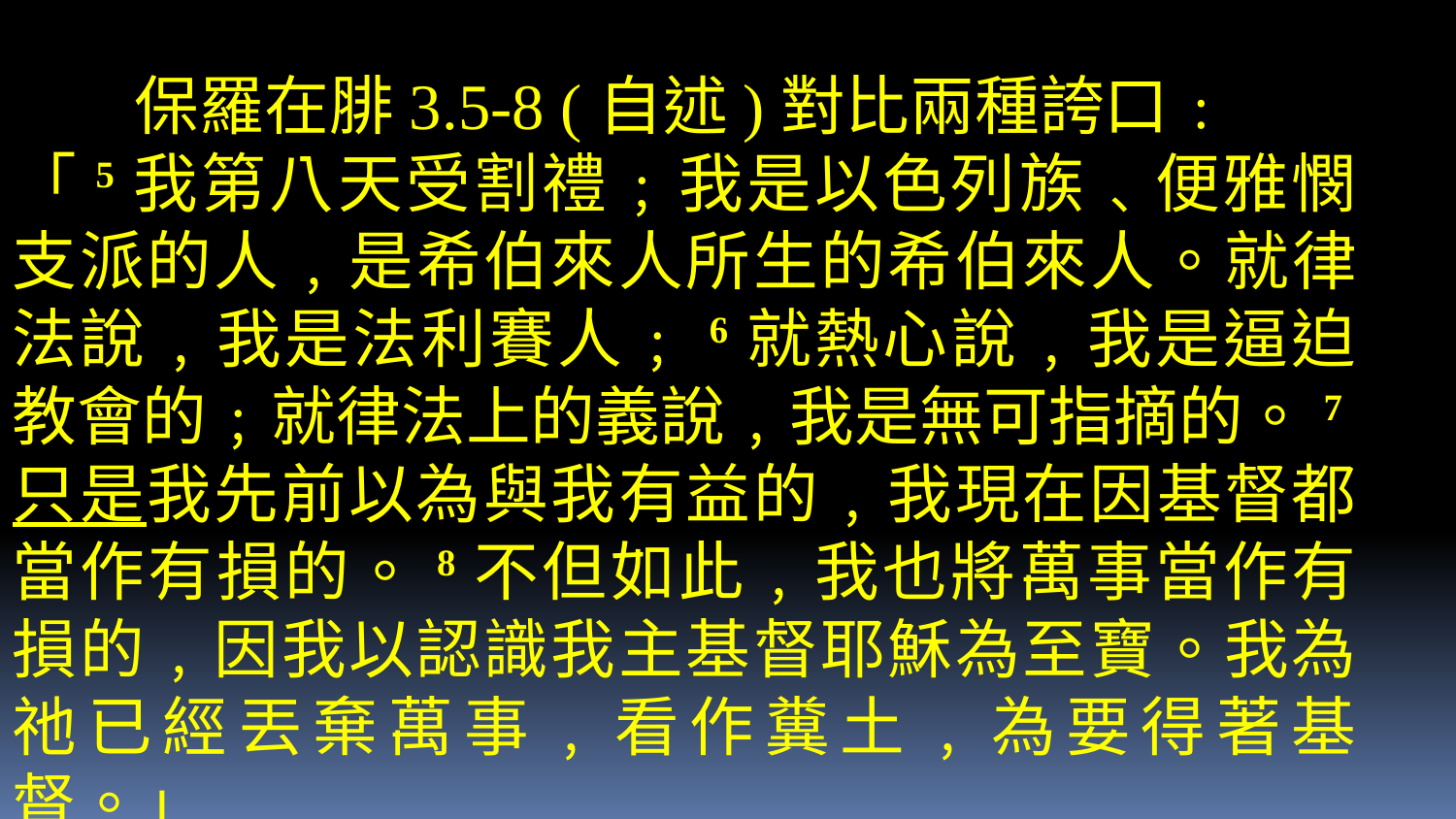

保羅在腓3.5-8 (自述)對比兩種誇口﹕
「5我第八天受割禮﹔我是以色列族﹑便雅憫支派的人﹐是希伯來人所生的希伯來人。就律法說﹐我是法利賽人﹔6就熱心說﹐我是逼迫教會的﹔就律法上的義說﹐我是無可指摘的。7只是我先前以為與我有益的﹐我現在因基督都當作有損的。8不但如此﹐我也將萬事當作有損的﹐因我以認識我主基督耶穌為至寶。我為祂已經丟棄萬事﹐看作糞土﹐為要得著基督。」